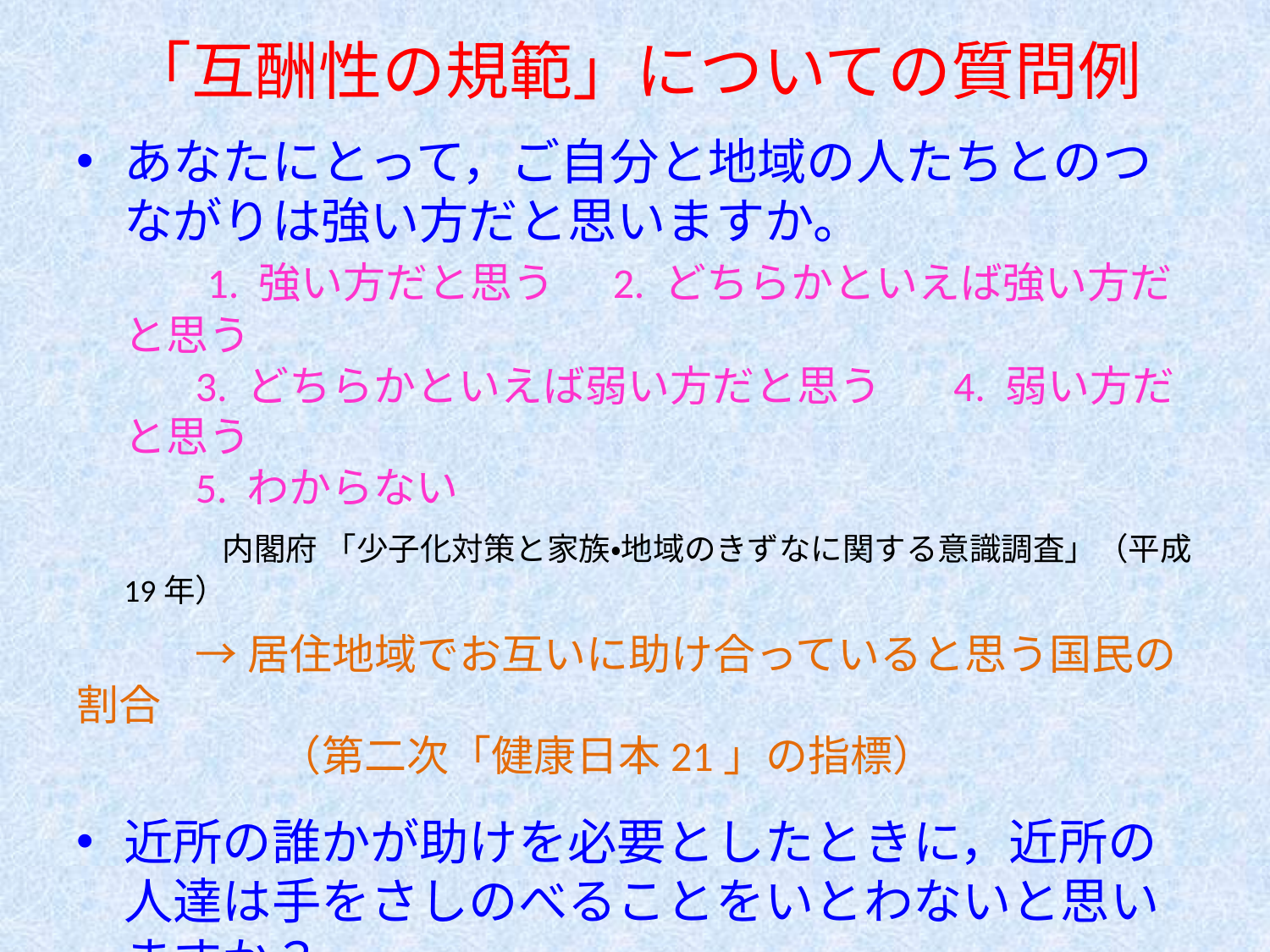

# 「互酬性の規範」についての質問例
あなたにとって，ご自分と地域の人たちとのつながりは強い方だと思いますか。
　  1. 強い方だと思う     2. どちらかといえば強い方だと思う
　  3. どちらかといえば弱い方だと思う  　4. 弱い方だと思う
　  5. わからない
　　内閣府 「少子化対策と家族・地域のきずなに関する意識調査」（平成19年）
     　  → 居住地域でお互いに助け合っていると思う国民の割合　
　     　 　  （第二次「健康日本21」の指標）
近所の誰かが助けを必要としたときに，近所の人達は手をさしのべることをいとわないと思いますか？
　　１．そう思う　　　２．どちらかと言えば，そう思う
　　３．どちらとも言えない　　
　　４．どちらかと言えば，そう思わない　　　５．そう思わない
　　　藤澤由和他，地区単位のＳＣが主体的健康感に及ぼす影響．2007年